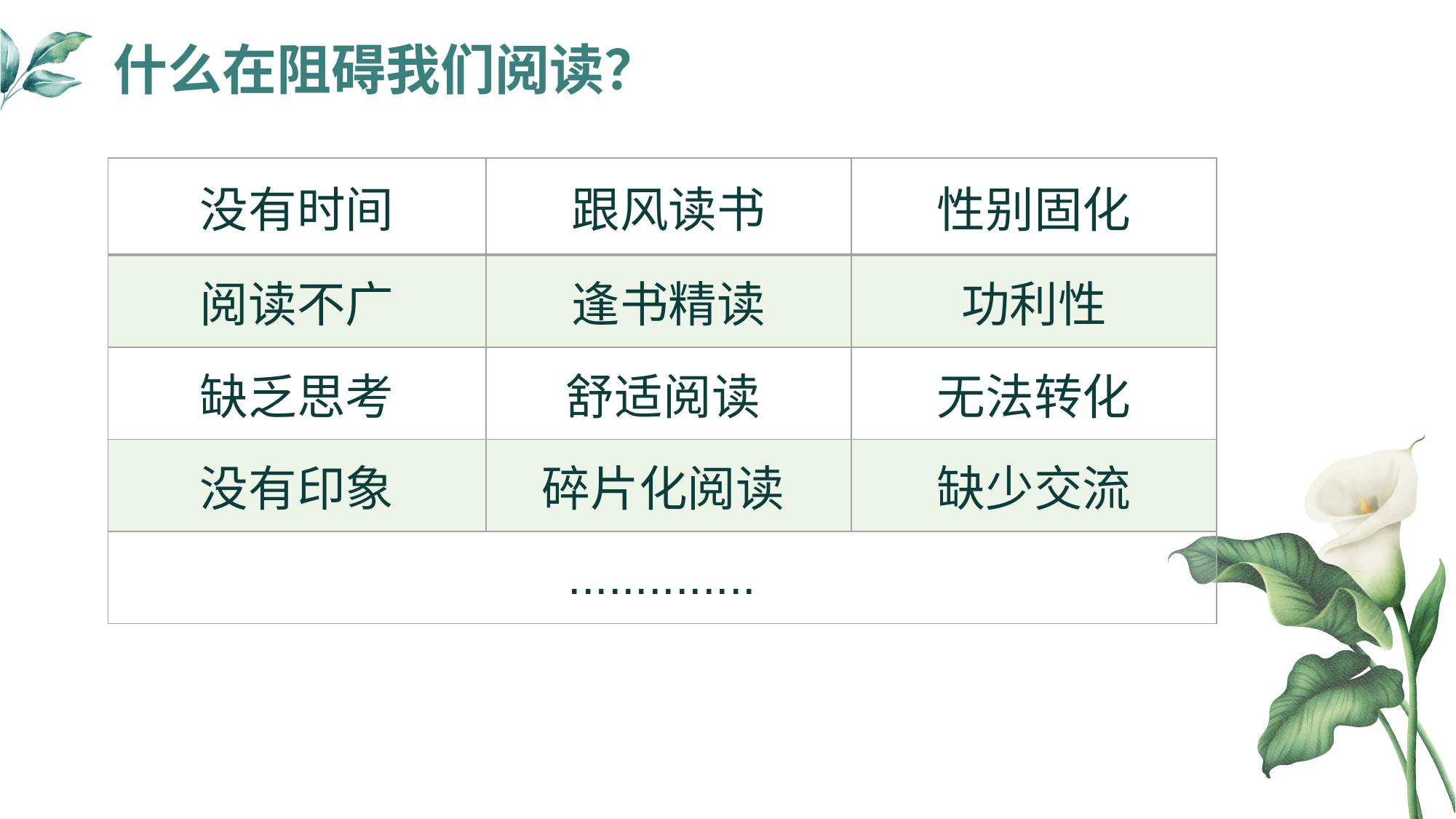

什么在阻碍我们阅读？
| 没有时间 | 跟风读书 | 性别固化 |
| --- | --- | --- |
| 阅读不广 | 逢书精读 | 功利性 |
| 缺乏思考 | 舒适阅读 | 无法转化 |
| 没有印象 | 碎片化阅读 | 缺少交流 |
| .............. |  |  |